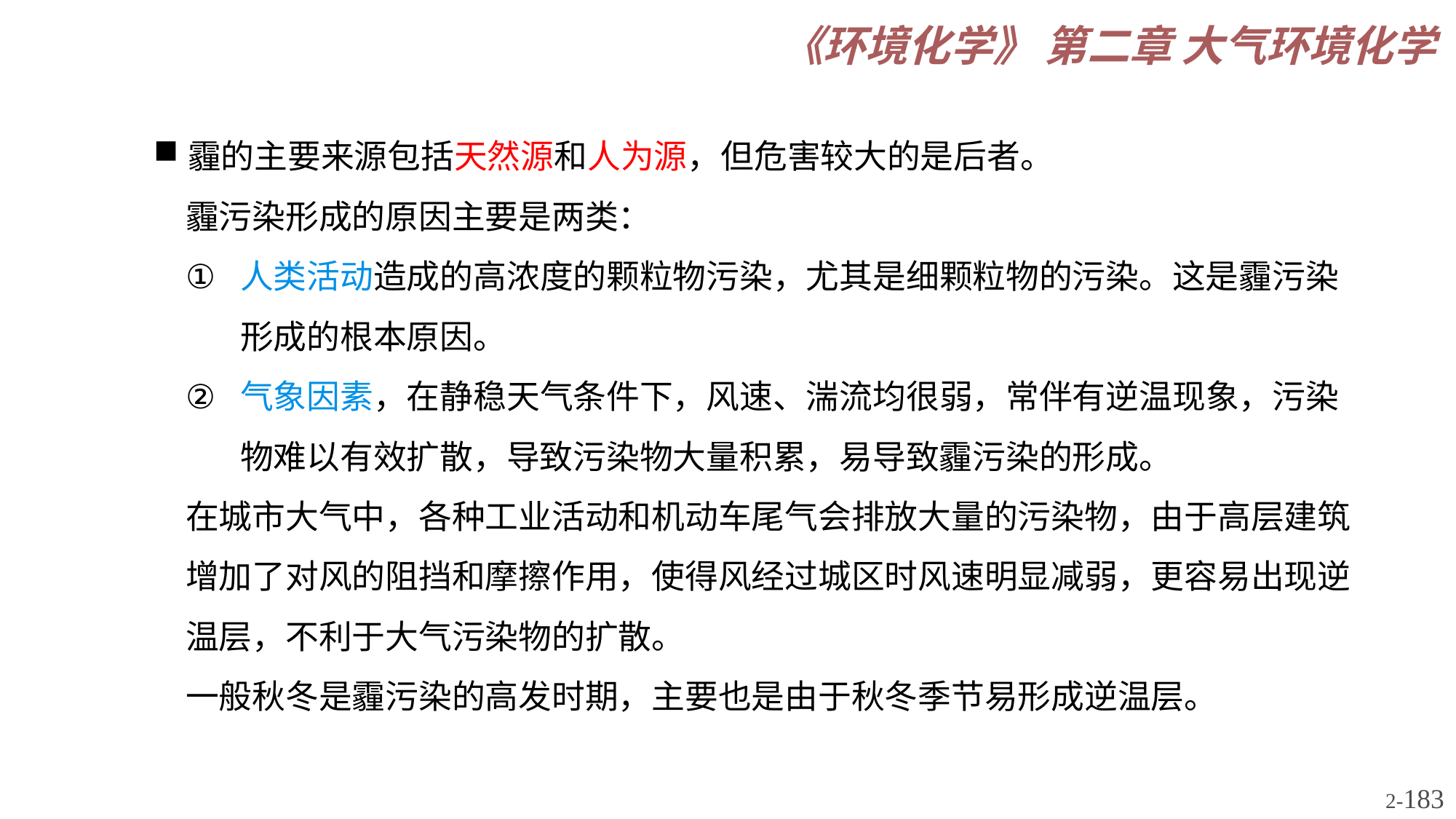

霾的主要来源包括天然源和人为源，但危害较大的是后者。
霾污染形成的原因主要是两类：
人类活动造成的高浓度的颗粒物污染，尤其是细颗粒物的污染。这是霾污染形成的根本原因。
气象因素，在静稳天气条件下，风速、湍流均很弱，常伴有逆温现象，污染物难以有效扩散，导致污染物大量积累，易导致霾污染的形成。
在城市大气中，各种工业活动和机动车尾气会排放大量的污染物，由于高层建筑增加了对风的阻挡和摩擦作用，使得风经过城区时风速明显减弱，更容易出现逆温层，不利于大气污染物的扩散。
一般秋冬是霾污染的高发时期，主要也是由于秋冬季节易形成逆温层。
2-183